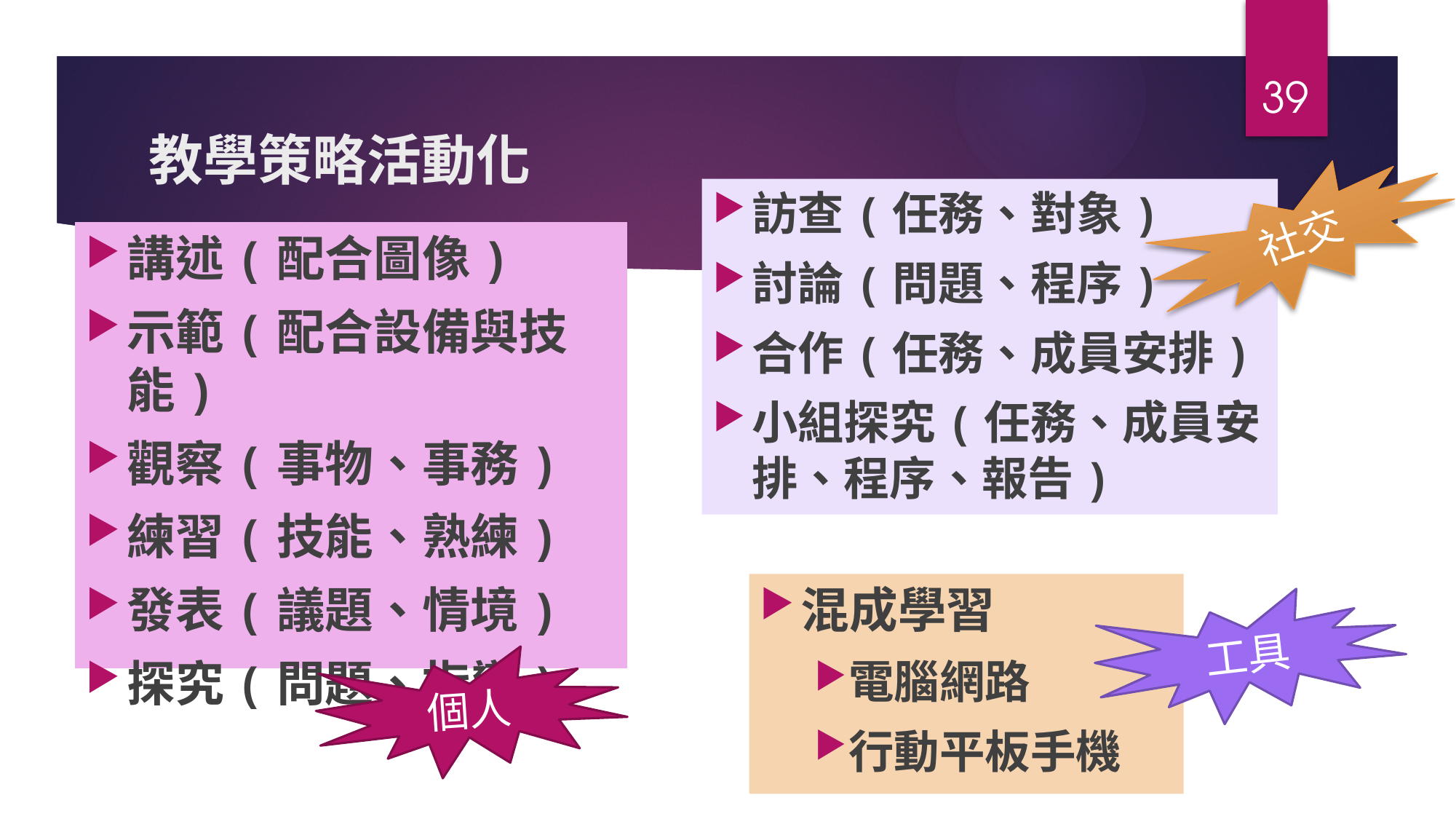

39
# 教學策略活動化
社交
訪查(任務、對象)
討論(問題、程序)
合作(任務、成員安排)
小組探究(任務、成員安排、程序、報告)

講述(配合圖像)
示範(配合設備與技能)
觀察(事物、事務)
練習(技能、熟練)
發表(議題、情境)
探究(問題、指導)
混成學習
電腦網路
行動平板手機

工具
個人